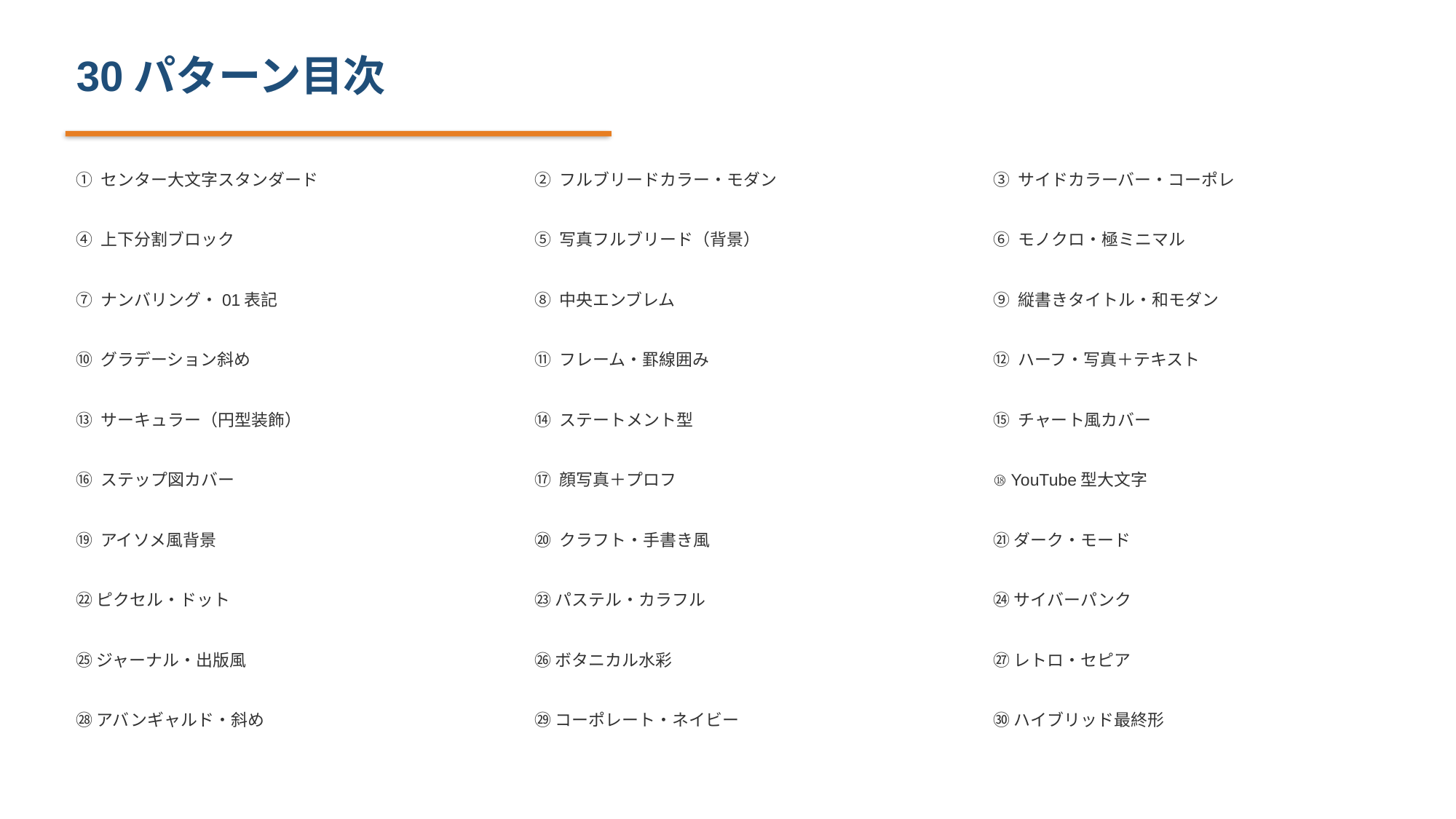

30パターン目次

① センター大文字スタンダード
② フルブリードカラー・モダン
③ サイドカラーバー・コーポレ
④ 上下分割ブロック
⑤ 写真フルブリード（背景）
⑥ モノクロ・極ミニマル
⑦ ナンバリング・01表記
⑧ 中央エンブレム
⑨ 縦書きタイトル・和モダン
⑩ グラデーション斜め
⑪ フレーム・罫線囲み
⑫ ハーフ・写真＋テキスト
⑬ サーキュラー（円型装飾）
⑭ ステートメント型
⑮ チャート風カバー
⑯ ステップ図カバー
⑰ 顔写真＋プロフ
⑱ YouTube型大文字
⑲ アイソメ風背景
⑳ クラフト・手書き風
㉑ ダーク・モード
㉒ ピクセル・ドット
㉓ パステル・カラフル
㉔ サイバーパンク
㉕ ジャーナル・出版風
㉖ ボタニカル水彩
㉗ レトロ・セピア
㉘ アバンギャルド・斜め
㉙ コーポレート・ネイビー
㉚ ハイブリッド最終形